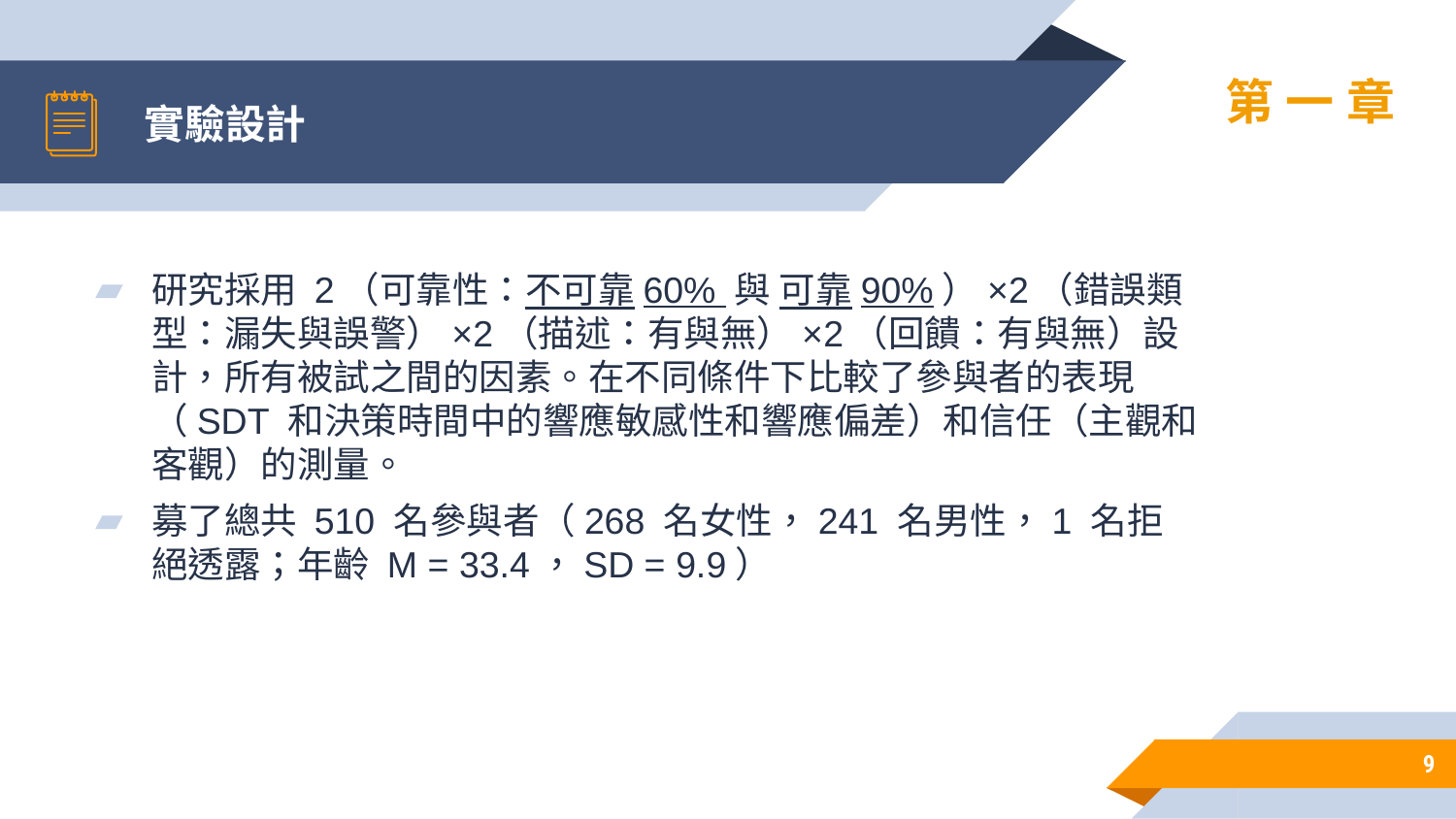

# 實驗設計
第一章

研究採用 2（可靠性：不可靠60% 與 可靠90%）×2（錯誤類型：漏失與誤警）×2（描述：有與無）×2（回饋：有與無）設計，所有被試之間的因素。在不同條件下比較了參與者的表現（SDT 和決策時間中的響應敏感性和響應偏差）和信任（主觀和客觀）的測量。
募了總共 510 名參與者（268 名女性，241 名男性，1 名拒絕透露；年齡 M = 33.4，SD = 9.9）

9